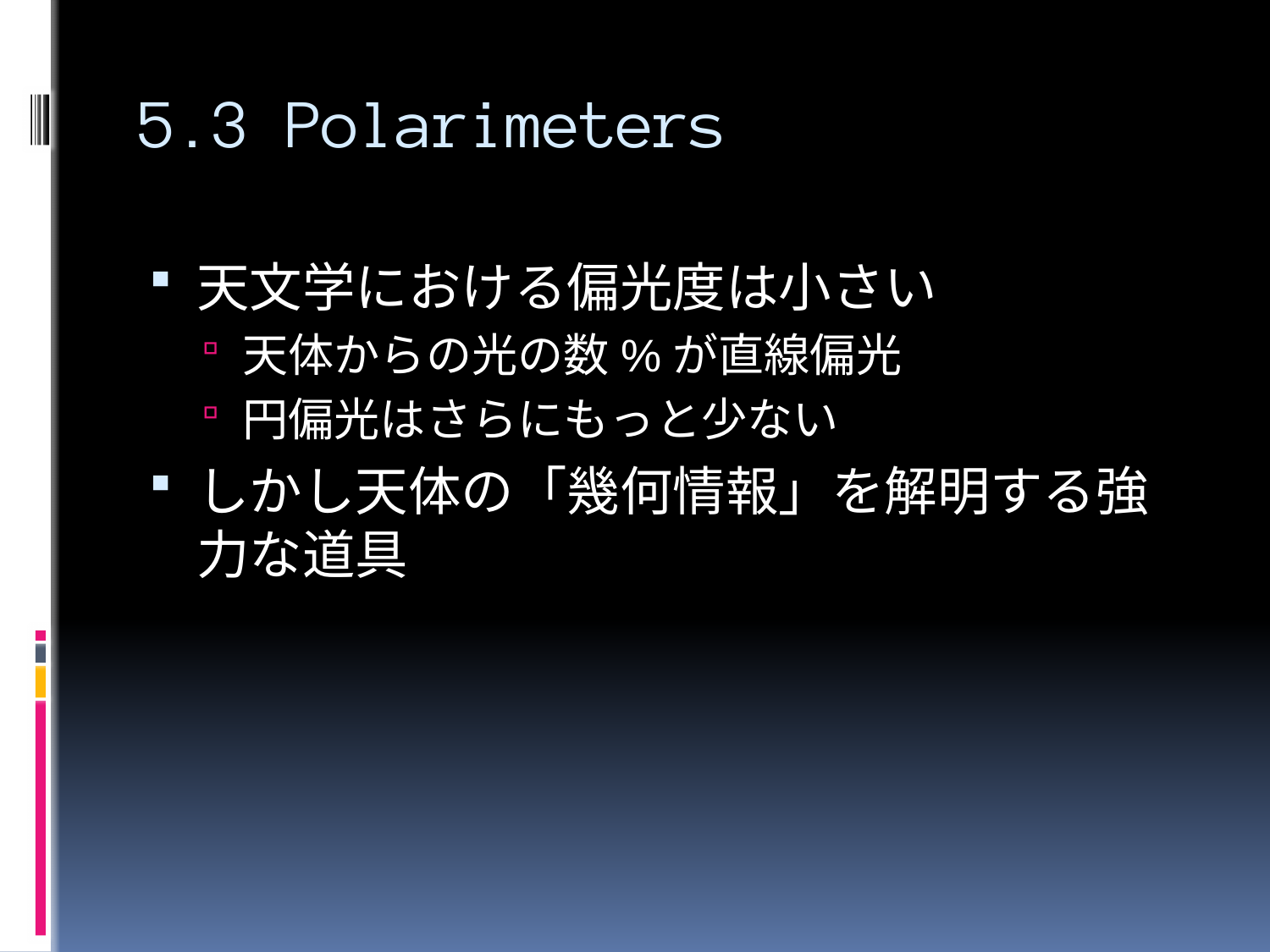

# 5.3 Polarimeters
天文学における偏光度は小さい
天体からの光の数%が直線偏光
円偏光はさらにもっと少ない
しかし天体の「幾何情報」を解明する強力な道具